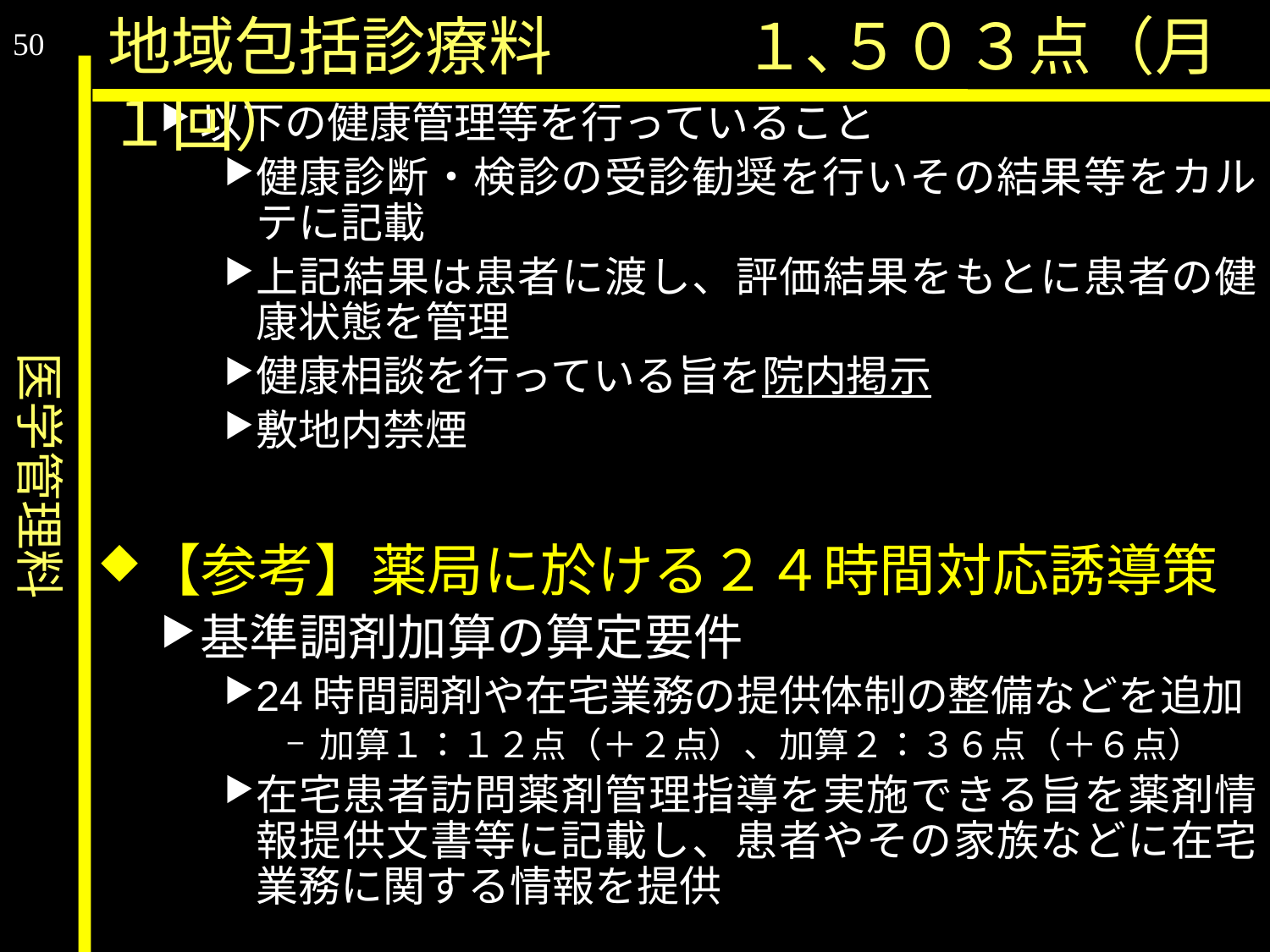

医学管理料
地域包括診療料		１､５０３点（月１回）
50

以下の健康管理等を行っていること
健康診断・検診の受診勧奨を行いその結果等をカルテに記載
上記結果は患者に渡し、評価結果をもとに患者の健康状態を管理
健康相談を行っている旨を院内掲示
敷地内禁煙

【参考】薬局に於ける２４時間対応誘導策
基準調剤加算の算定要件
24時間調剤や在宅業務の提供体制の整備などを追加
加算１：１２点（＋２点）、加算２：３６点（＋６点）
在宅患者訪問薬剤管理指導を実施できる旨を薬剤情報提供文書等に記載し、患者やその家族などに在宅業務に関する情報を提供